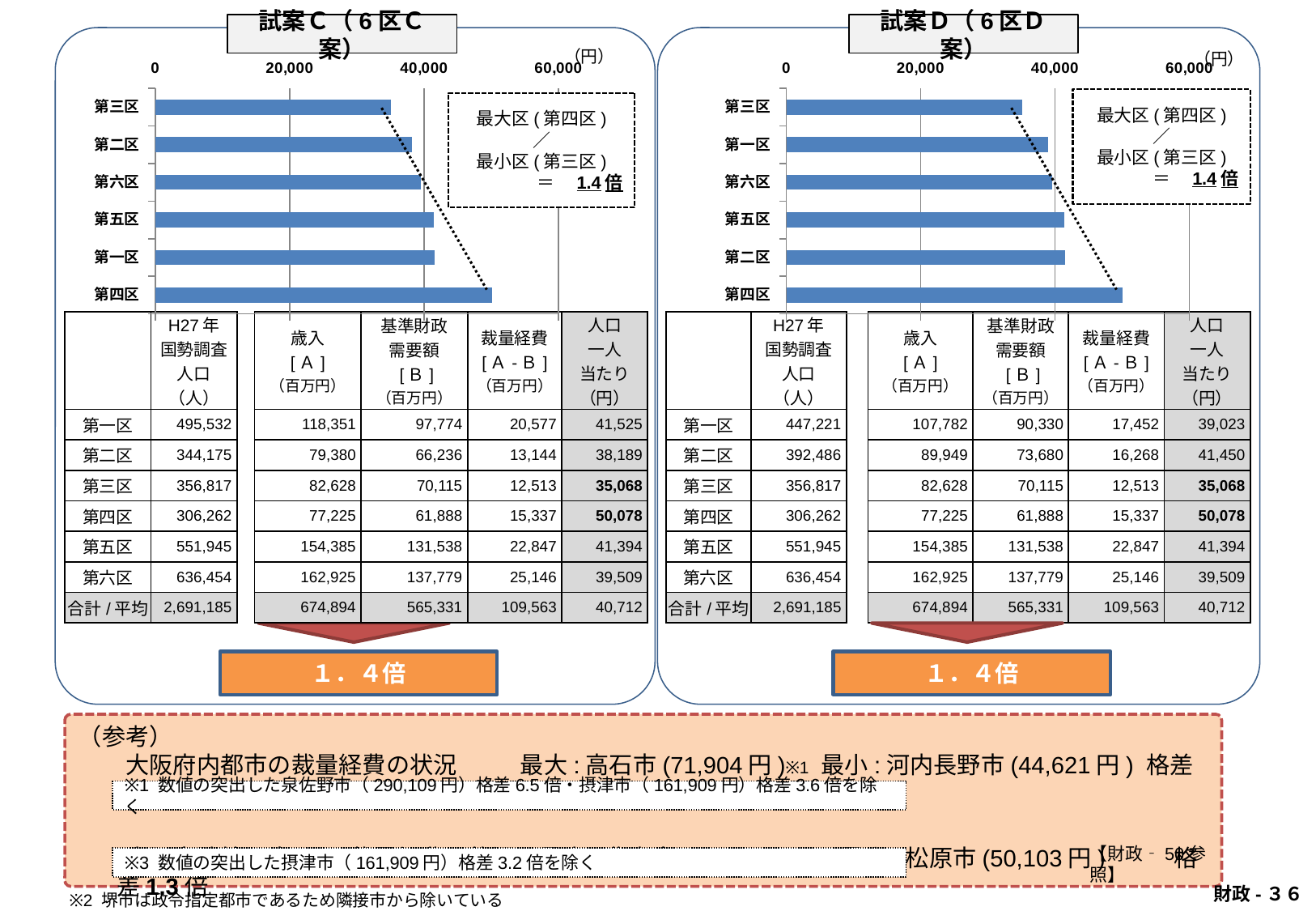

試案Ｃ（6区Ｃ案）
試案Ｄ（6区Ｄ案）

（円）
（円）

### Chart

| Category |  |
|---|---|
| 第四区  | 50080.0 |
| 第一区  | 41527.0 |
| 第五区  | 41396.0 |
| 第六区  | 39511.0 |
| 第二区  | 38191.0 |
| 第三区  | 35070.0 |

### Chart

| Category |  |
|---|---|
| 第四区  | 50080.0 |
| 第二区  | 41452.0 |
| 第五区  | 41396.0 |
| 第六区  | 39511.0 |
| 第一区  | 39026.0 |
| 第三区  | 35070.0 |
最大区(第四区)
／
最小区(第三区)
＝　1.4倍
最大区(第四区)
／
最小区(第三区)
＝　1.4倍
|  | H27年 国勢調査 人口（人） |  | 歳入 [Ａ] （百万円） | 基準財政 需要額 [Ｂ] （百万円） | 裁量経費 [Ａ-Ｂ] （百万円） | 人口 一人 当たり （円） |
| --- | --- | --- | --- | --- | --- | --- |
| 第一区 | 495,532 |  | 118,351 | 97,774 | 20,577 | 41,525 |
| 第二区 | 344,175 |  | 79,380 | 66,236 | 13,144 | 38,189 |
| 第三区 | 356,817 |  | 82,628 | 70,115 | 12,513 | 35,068 |
| 第四区 | 306,262 |  | 77,225 | 61,888 | 15,337 | 50,078 |
| 第五区 | 551,945 |  | 154,385 | 131,538 | 22,847 | 41,394 |
| 第六区 | 636,454 |  | 162,925 | 137,779 | 25,146 | 39,509 |
| 合計/平均 | 2,691,185 |  | 674,894 | 565,331 | 109,563 | 40,712 |
|  | H27年 国勢調査 人口 （人） |  | 歳入 [Ａ] （百万円） | 基準財政 需要額 [Ｂ] （百万円） | 裁量経費 [Ａ-Ｂ] （百万円） | 人口 一人 当たり （円） |
| --- | --- | --- | --- | --- | --- | --- |
| 第一区 | 447,221 |  | 107,782 | 90,330 | 17,452 | 39,023 |
| 第二区 | 392,486 |  | 89,949 | 73,680 | 16,268 | 41,450 |
| 第三区 | 356,817 |  | 82,628 | 70,115 | 12,513 | 35,068 |
| 第四区 | 306,262 |  | 77,225 | 61,888 | 15,337 | 50,078 |
| 第五区 | 551,945 |  | 154,385 | 131,538 | 22,847 | 41,394 |
| 第六区 | 636,454 |  | 162,925 | 137,779 | 25,146 | 39,509 |
| 合計/平均 | 2,691,185 |  | 674,894 | 565,331 | 109,563 | 40,712 |

１．４倍
１．４倍
（参考）
　　大阪府内都市の裁量経費の状況  　　 最大:高石市(71,904円)※1 最小:河内長野市(44,621円) 格差1.6倍

　　大阪市隣接9市※2の裁量経費の状況　最大:豊中市(63,984円)※3 最小:松原市(50,103円)　　   格差1.3倍
※1 数値の突出した泉佐野市（290,109円）格差6.5倍・摂津市（161,909円）格差3.6倍を除く
※3 数値の突出した摂津市（161,909円）格差3.2倍を除く
【財政‐50参照】
 財政-３６
※2 堺市は政令指定都市であるため隣接市から除いている